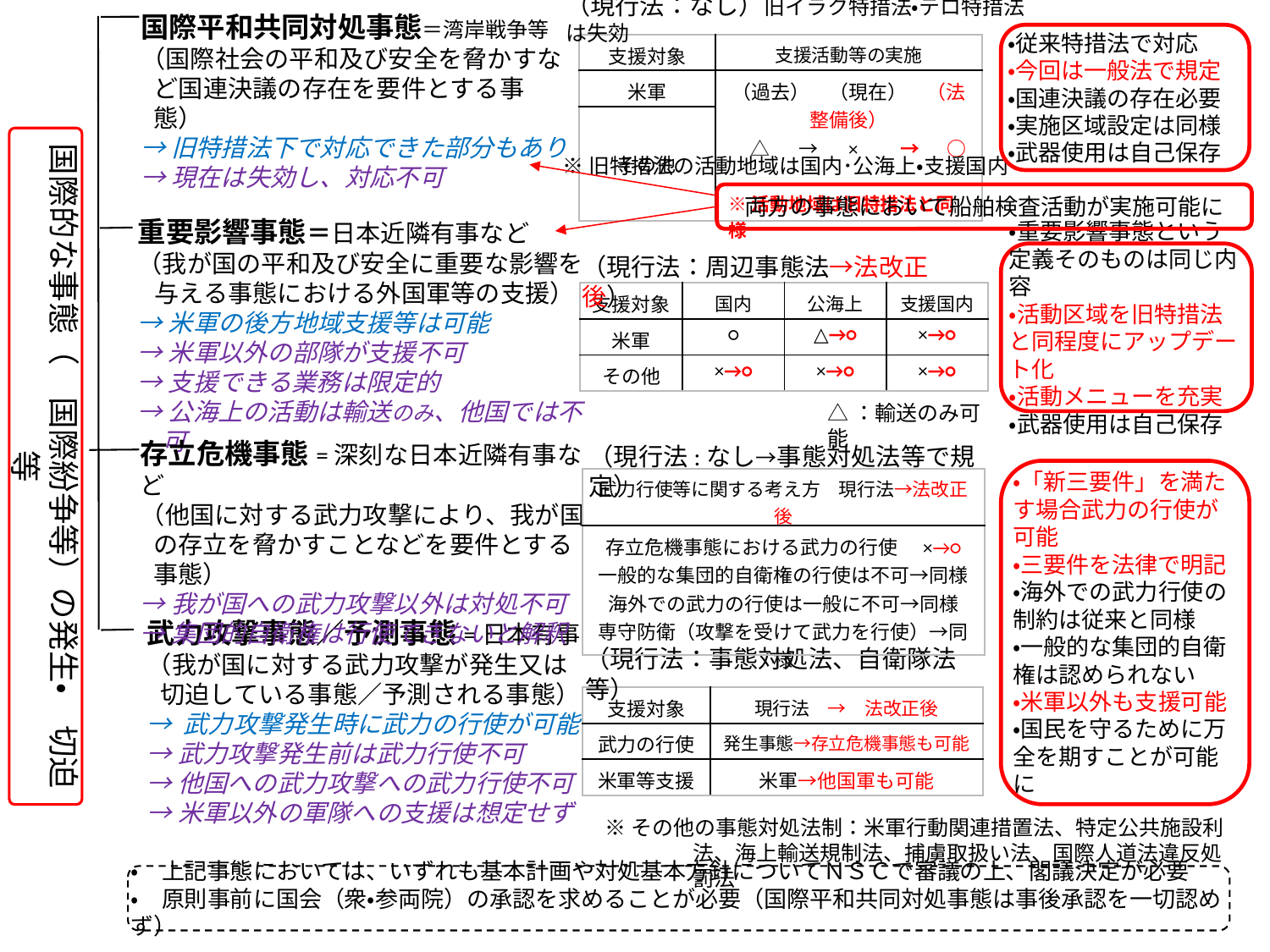

（現行法：なし）旧イラク特措法・テロ特措法は失効
国際平和共同対処事態＝湾岸戦争等
（国際社会の平和及び安全を脅かすなど国連決議の存在を要件とする事態）
→旧特措法下で対応できた部分もあり
→現在は失効し、対応不可
・従来特措法で対応
・今回は一般法で規定
・国連決議の存在必要
・実施区域設定は同様
・武器使用は自己保存
| 支援対象 | 支援活動等の実施 |
| --- | --- |
| 米軍 | （過去）　（現在）　（法整備後） △　 →　 ×　　→ ○ ※活動地域は旧特措法と同様 |
| その他 |  |
国際的な事態（　国際紛争等）の発生・　切迫等
※旧特措法の活動地域は国内･公海上・支援国内
両方の事態において船舶検査活動が実施可能に
重要影響事態＝日本近隣有事など
（我が国の平和及び安全に重要な影響を
  与える事態における外国軍等の支援）
→米軍の後方地域支援等は可能
→米軍以外の部隊が支援不可
→支援できる業務は限定的
→公海上の活動は輸送のみ、他国では不可
・重要影響事態という定義そのものは同じ内容
・活動区域を旧特措法と同程度にアップデート化
・活動メニューを充実
・武器使用は自己保存
（現行法：周辺事態法→法改正後）
| 支援対象 | 国内 | 公海上 | 支援国内 |
| --- | --- | --- | --- |
| 米軍 | ○ | △→○ | ×→○ |
| その他 | ×→○ | ×→○ | ×→○ |
△：輸送のみ可能
存立危機事態=深刻な日本近隣有事など
（他国に対する武力攻撃により、我が国の存立を脅かすことなどを要件とする事態）
→我が国への武力攻撃以外は対処不可
→集団的自衛権は行使できないと解釈
（現行法:なし→事態対処法等で規定）
・「新三要件」を満たす場合武力の行使が可能
・三要件を法律で明記
・海外での武力行使の制約は従来と同様
・一般的な集団的自衛権は認められない
・米軍以外も支援可能
・国民を守るために万全を期すことが可能に
| 武力行使等に関する考え方　現行法→法改正後 |
| --- |
| 存立危機事態における武力の行使　×→○ 一般的な集団的自衛権の行使は不可→同様 海外での武力の行使は一般に不可→同様 専守防衛（攻撃を受けて武力を行使）→同様 |

武力攻撃事態／予測事態=日本有事
（我が国に対する武力攻撃が発生又は切迫している事態／予測される事態）
→ 武力攻撃発生時に武力の行使が可能
→武力攻撃発生前は武力行使不可
→他国への武力攻撃への武力行使不可
→米軍以外の軍隊への支援は想定せず
（現行法：事態対処法、自衛隊法等）
| 支援対象 | 現行法　→　法改正後 |
| --- | --- |
| 武力の行使 | 発生事態→存立危機事態も可能 |
| 米軍等支援 | 米軍→他国軍も可能 |
※その他の事態対処法制：米軍行動関連措置法、特定公共施設利法、海上輸送規制法、捕虜取扱い法、国際人道法違反処罰法
・　上記事態においては、いずれも基本計画や対処基本方針についてＮＳＣで審議の上、閣議決定が必要
・　原則事前に国会（衆・参両院）の承認を求めることが必要（国際平和共同対処事態は事後承認を一切認めず）